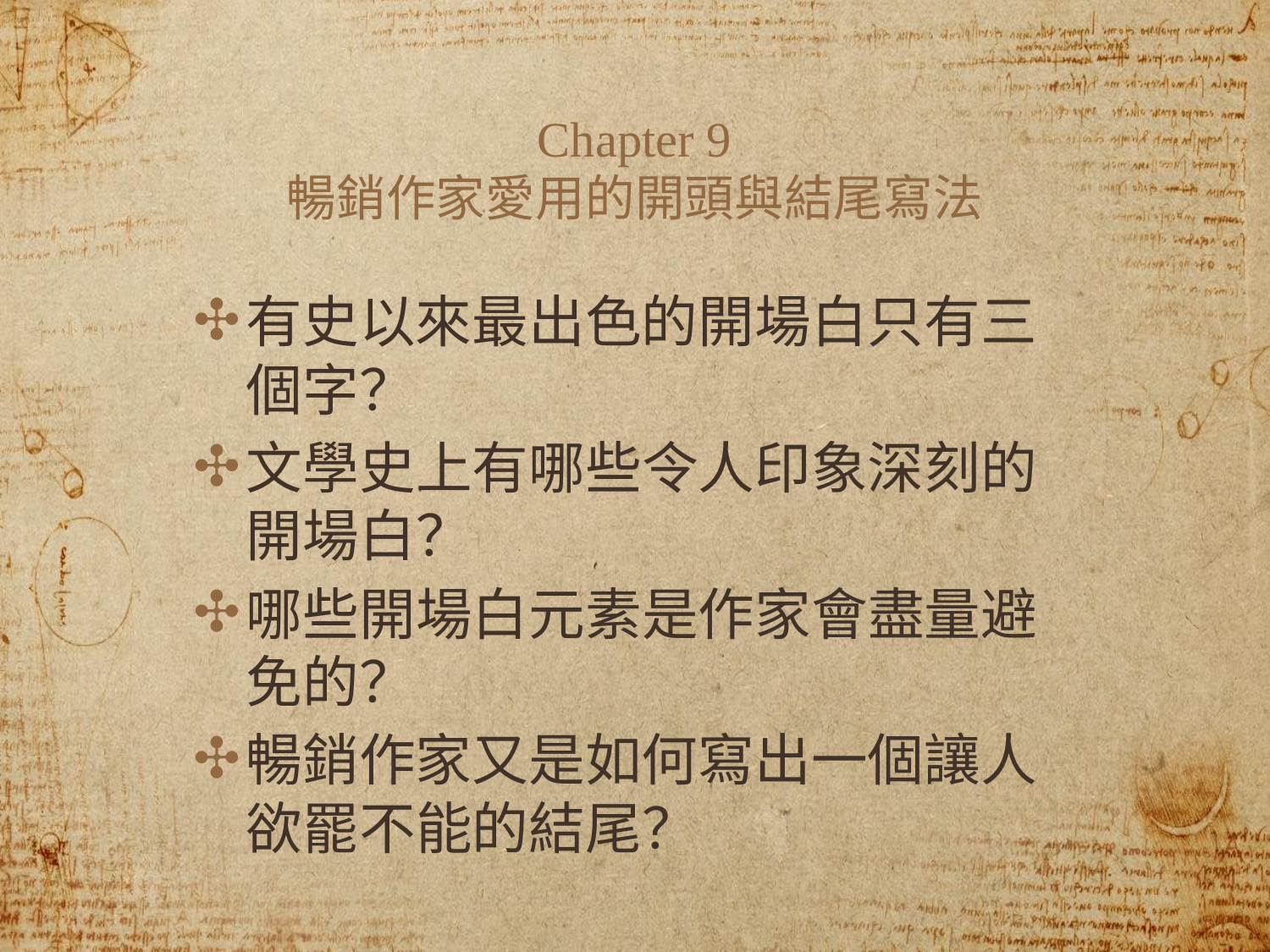

# Chapter 9
暢銷作家愛用的開頭與結尾寫法
有史以來最出色的開場白只有三個字？
文學史上有哪些令人印象深刻的開場白？
哪些開場白元素是作家會盡量避免的？
暢銷作家又是如何寫出一個讓人欲罷不能的結尾？